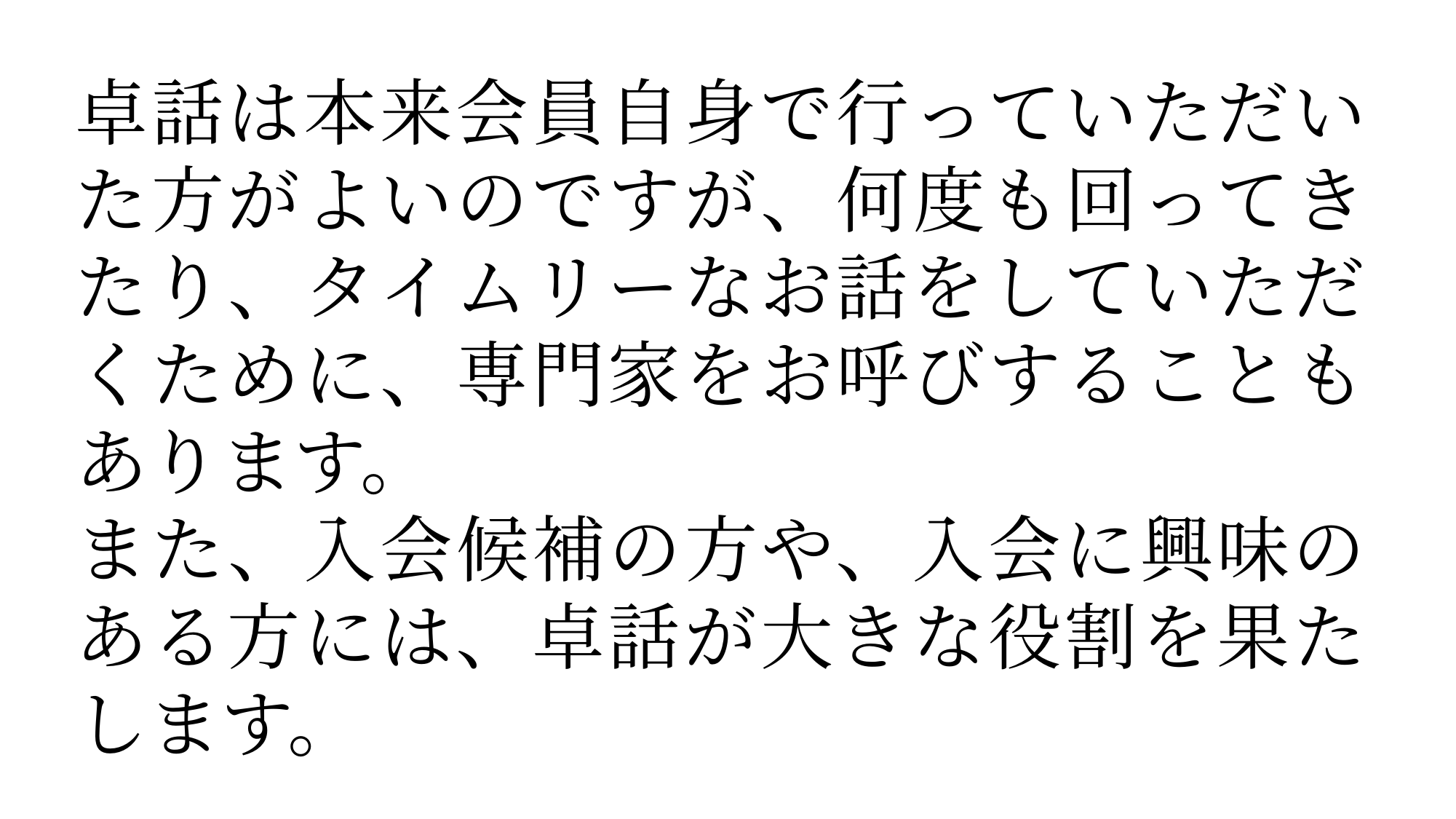

卓話は本来会員自身で行っていただいた方がよいのですが、何度も回ってきたり、タイムリーなお話をしていただくために、専門家をお呼びすることもあります。
また、入会候補の方や、入会に興味のある方には、卓話が大きな役割を果たします。